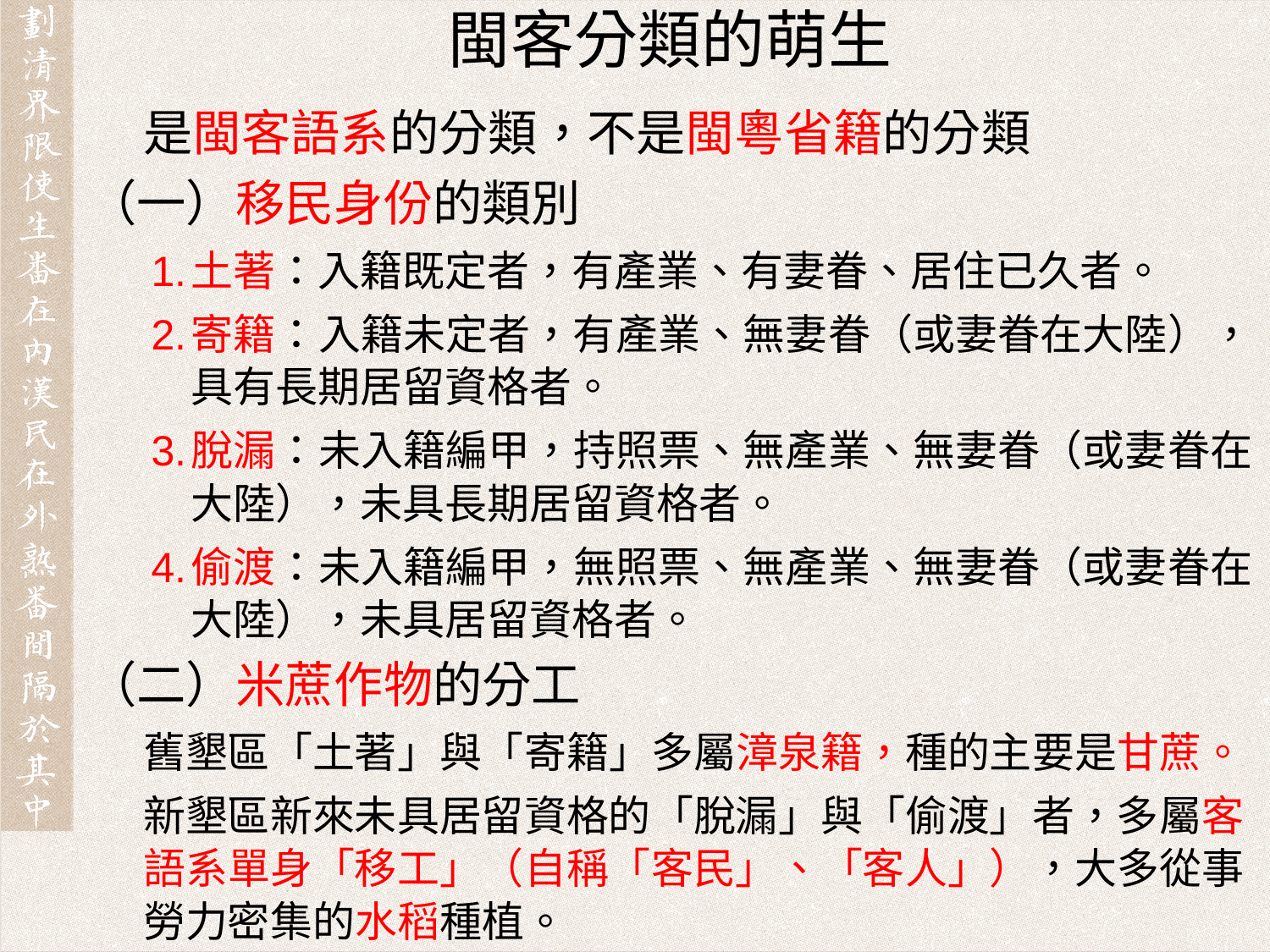

閩客分類的萌生
是閩客語系的分類，不是閩粵省籍的分類
（一）移民身份的類別
土著：入籍既定者，有產業、有妻眷、居住已久者。
寄籍：入籍未定者，有產業、無妻眷（或妻眷在大陸），具有長期居留資格者。
脫漏：未入籍編甲，持照票、無產業、無妻眷（或妻眷在大陸），未具長期居留資格者。
偷渡：未入籍編甲，無照票、無產業、無妻眷（或妻眷在大陸），未具居留資格者。
（二）米蔗作物的分工
舊墾區「土著」與「寄籍」多屬漳泉籍，種的主要是甘蔗。
新墾區新來未具居留資格的「脫漏」與「偷渡」者，多屬客語系單身「移工」（自稱「客民」、「客人」），大多從事勞力密集的水稻種植。